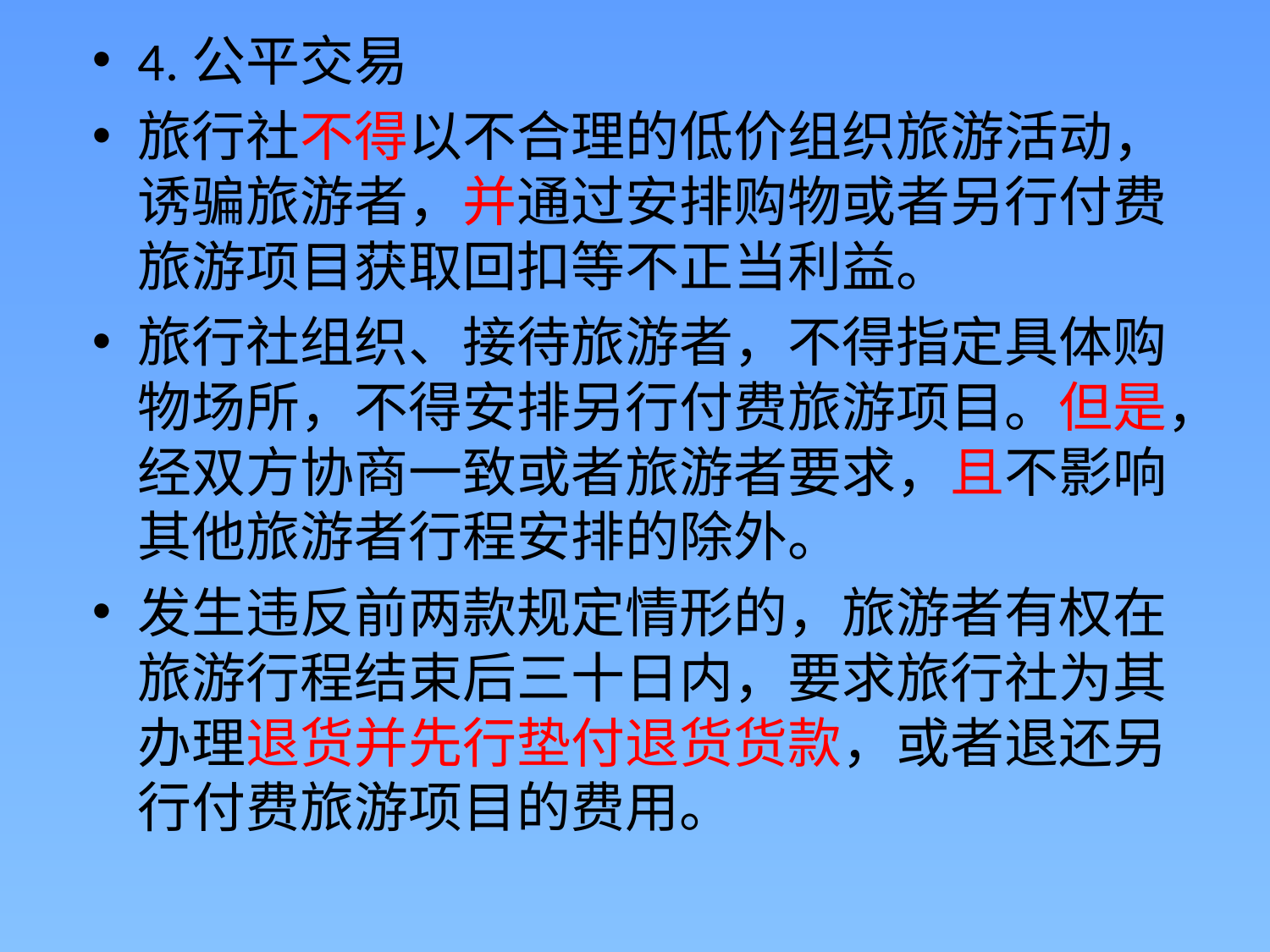

4.公平交易
旅行社不得以不合理的低价组织旅游活动，诱骗旅游者，并通过安排购物或者另行付费旅游项目获取回扣等不正当利益。
旅行社组织、接待旅游者，不得指定具体购物场所，不得安排另行付费旅游项目。但是，经双方协商一致或者旅游者要求，且不影响其他旅游者行程安排的除外。
发生违反前两款规定情形的，旅游者有权在旅游行程结束后三十日内，要求旅行社为其办理退货并先行垫付退货货款，或者退还另行付费旅游项目的费用。